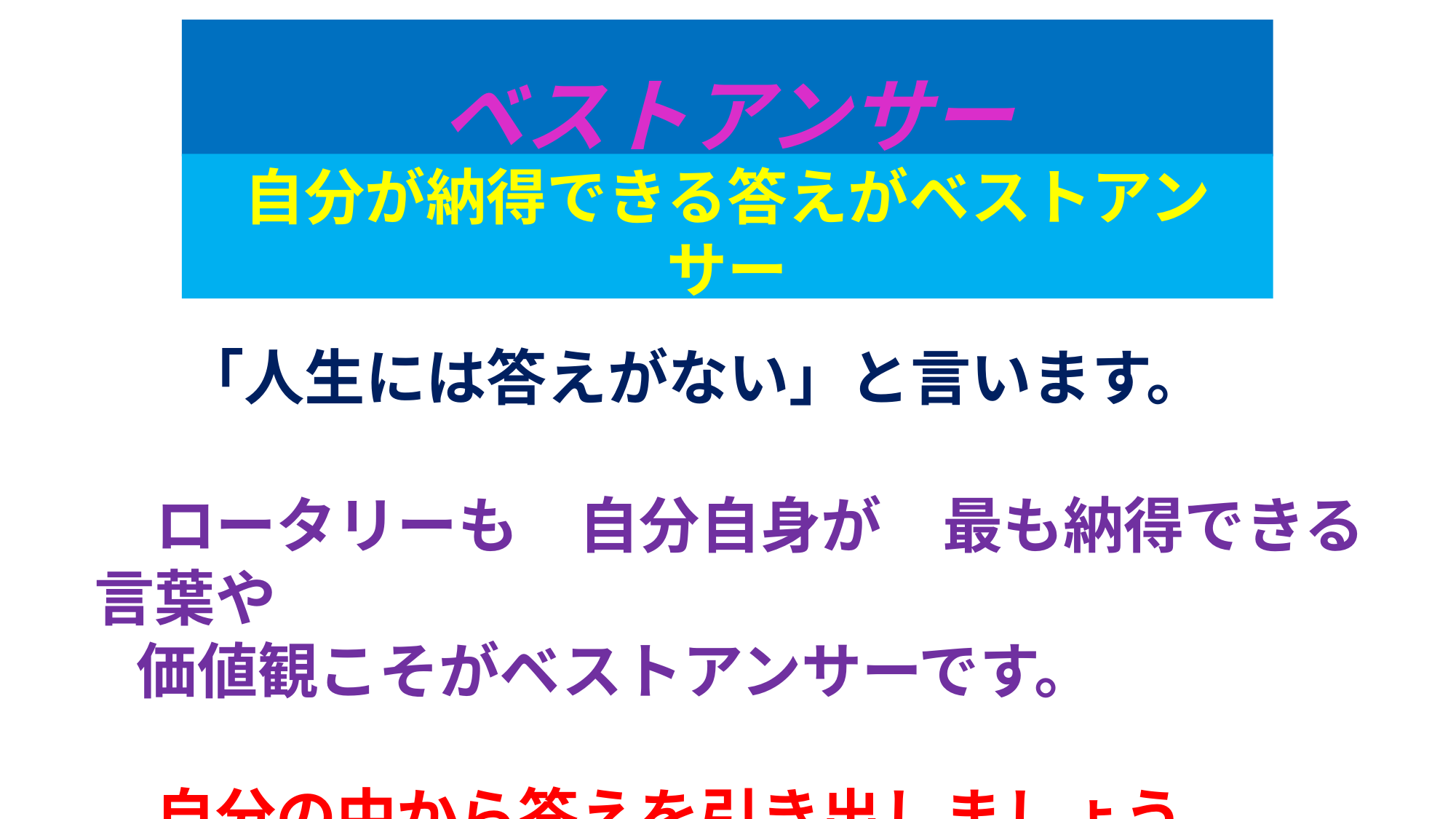

ベストアンサー
まとめ

自分が納得できる答えがベストアンサー

　 「人生には答えがない」と言います。

　ロータリーも　自分自身が　最も納得できる言葉や
  価値観こそがベストアンサーです。

　自分の中から答えを引き出しましょう。